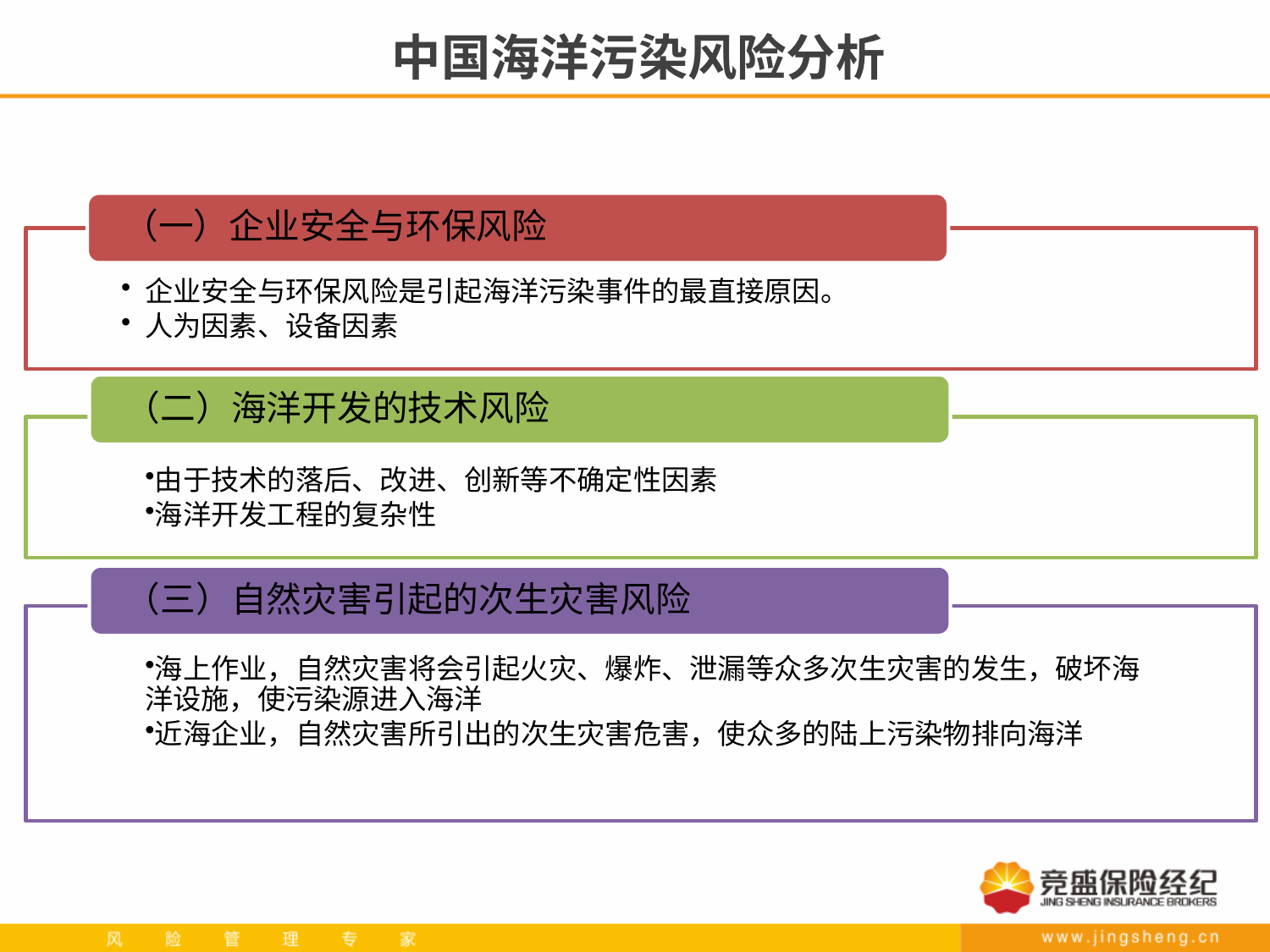

# 中国海洋污染风险分析
企业安全与环保风险是引起海洋污染事件的最直接原因。
人为因素、设备因素
（一）企业安全与环保风险
由于技术的落后、改进、创新等不确定性因素
海洋开发工程的复杂性
（二）海洋开发的技术风险
海上作业，自然灾害将会引起火灾、爆炸、泄漏等众多次生灾害的发生，破坏海洋设施，使污染源进入海洋
近海企业，自然灾害所引出的次生灾害危害，使众多的陆上污染物排向海洋

（三）自然灾害引起的次生灾害风险